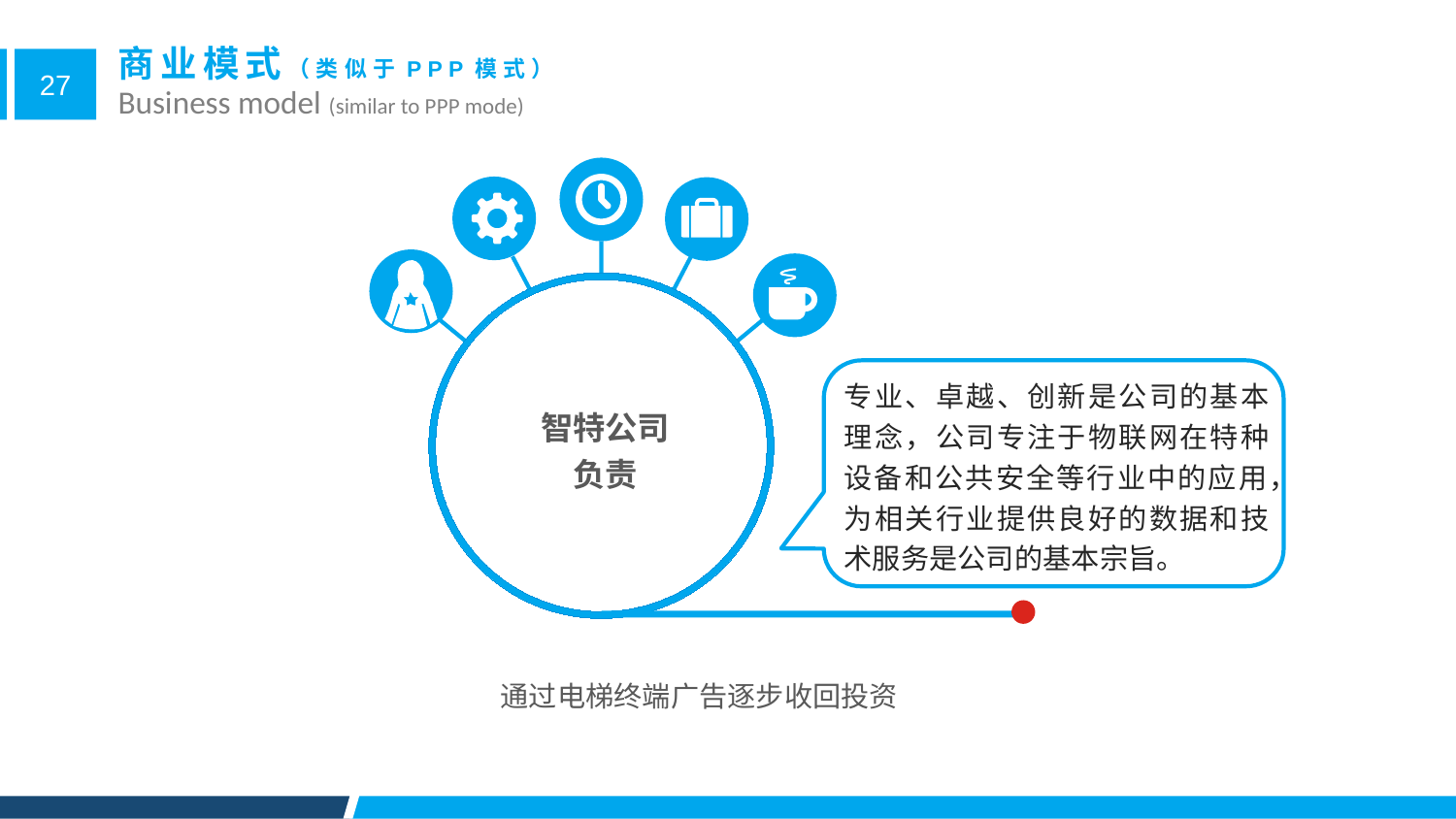

商业模式（类似于PPP模式）
Business model (similar to PPP mode)

智特公司
负责

专业、卓越、创新是公司的基本理念，公司专注于物联网在特种设备和公共安全等行业中的应用，为相关行业提供良好的数据和技术服务是公司的基本宗旨。
通过电梯终端广告逐步收回投资